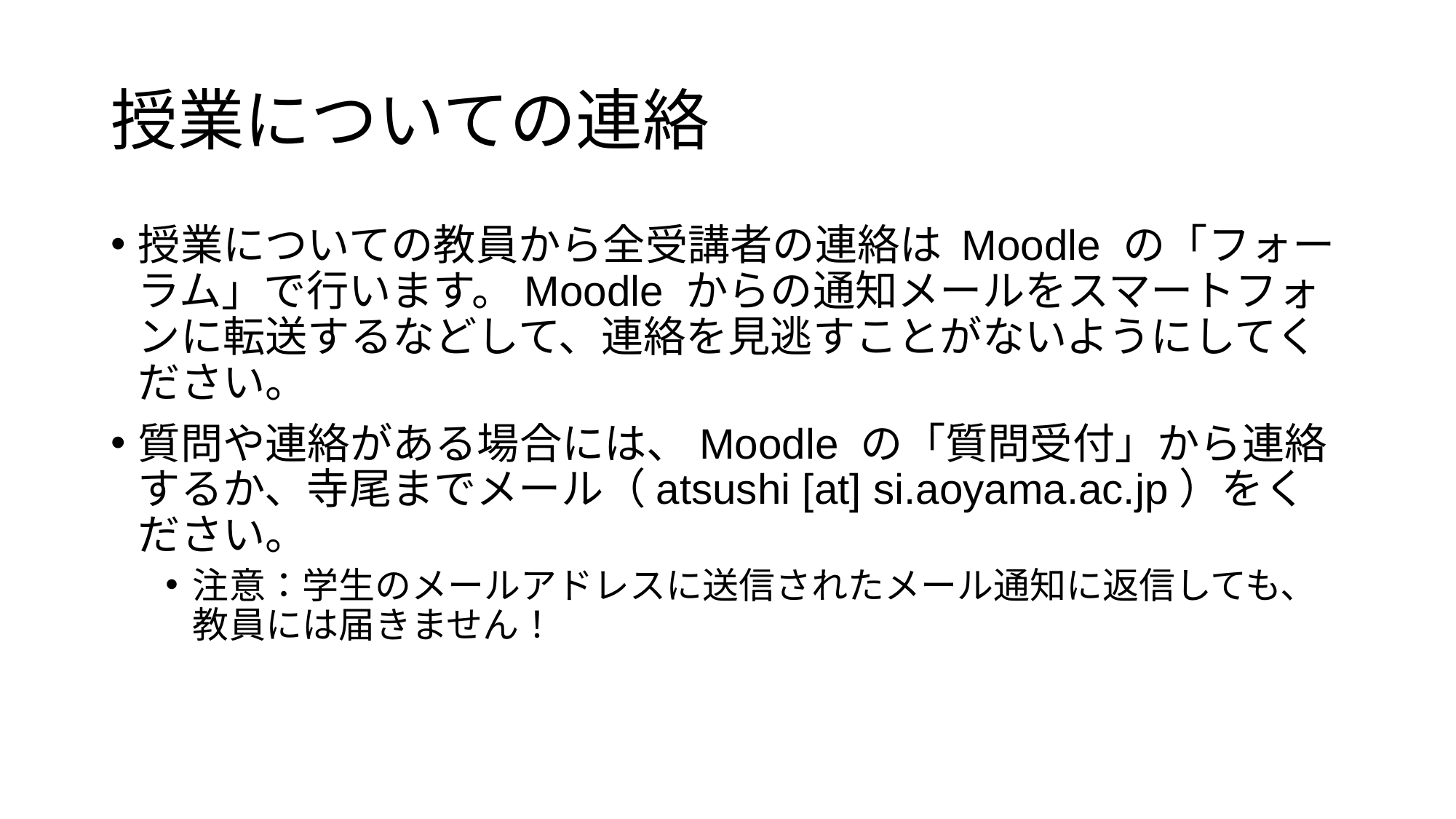

# 授業についての連絡
授業についての教員から全受講者の連絡は Moodle の「フォーラム」で行います。Moodle からの通知メールをスマートフォンに転送するなどして、連絡を見逃すことがないようにしてください。
質問や連絡がある場合には、Moodle の「質問受付」から連絡するか、寺尾までメール（atsushi [at] si.aoyama.ac.jp）をください。
注意：学生のメールアドレスに送信されたメール通知に返信しても、教員には届きません！